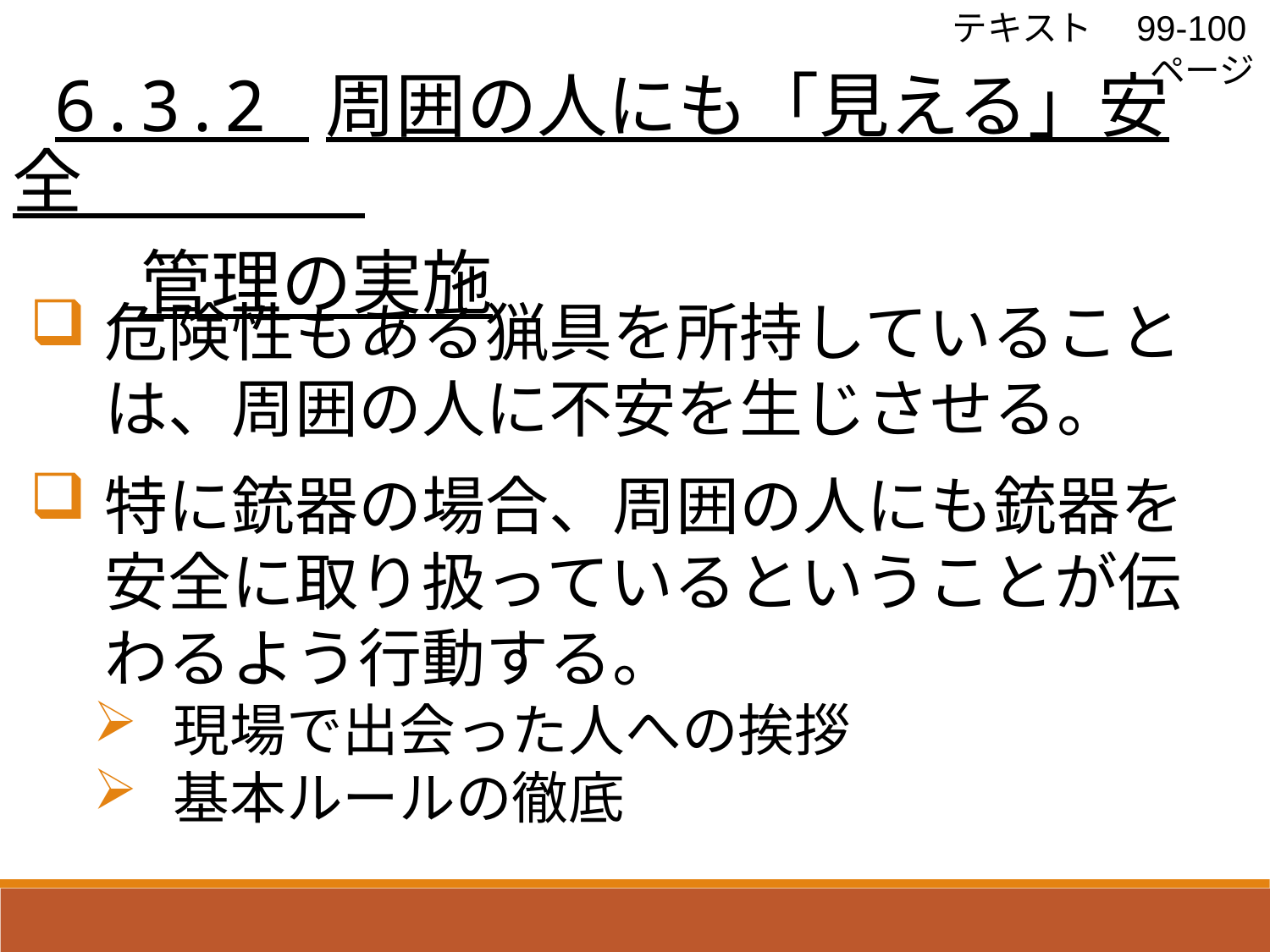

テキスト　99-100ページ
 6.3.2 周囲の人にも「見える」安全
       管理の実施
危険性もある猟具を所持していることは、周囲の人に不安を生じさせる。

特に銃器の場合、周囲の人にも銃器を安全に取り扱っているということが伝わるよう行動する。
現場で出会った人への挨拶
基本ルールの徹底